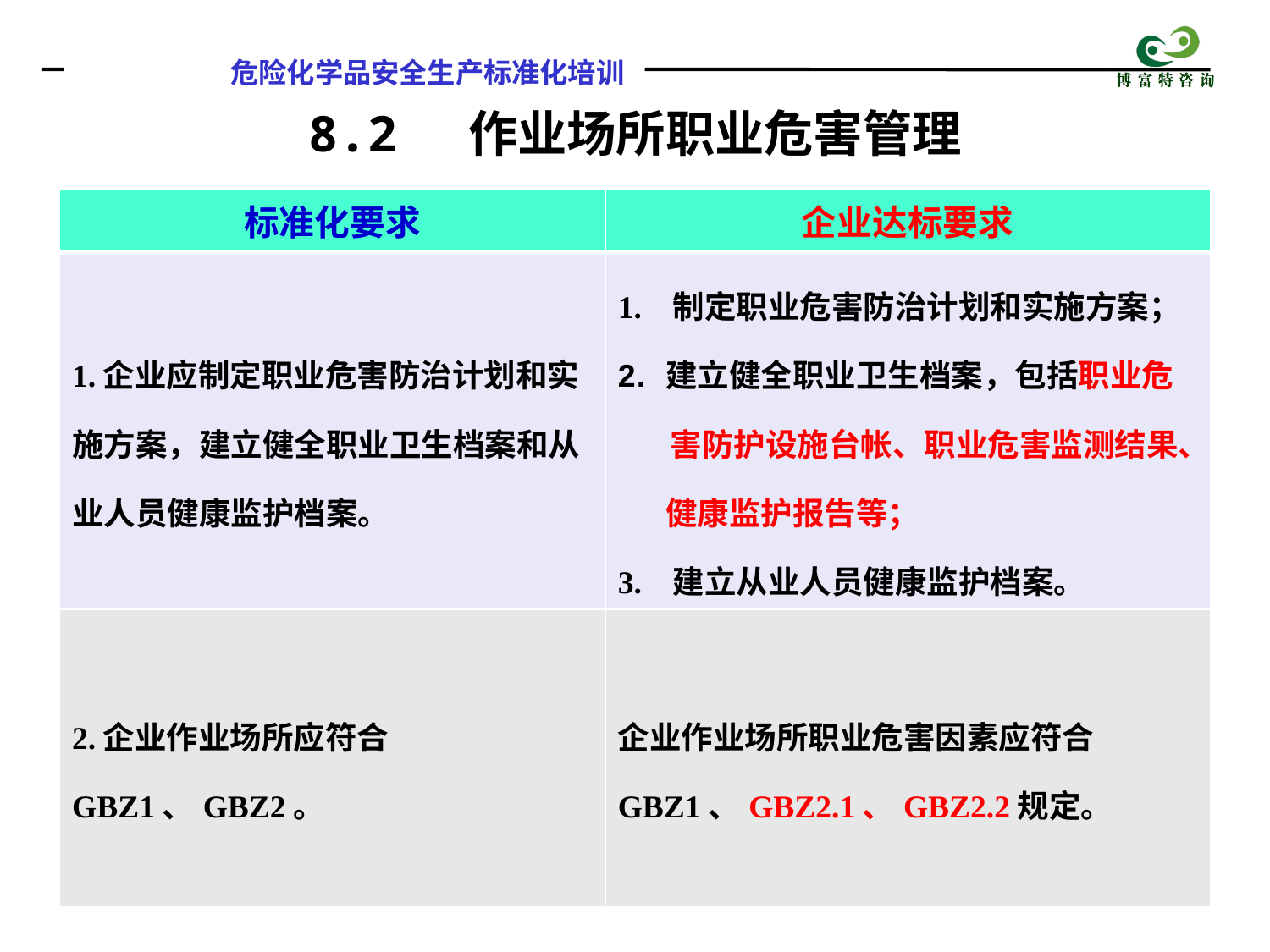

8.2  作业场所职业危害管理
| 标准化要求 | 企业达标要求 |
| --- | --- |
| 1.企业应制定职业危害防治计划和实施方案，建立健全职业卫生档案和从业人员健康监护档案。 | 1. 制定职业危害防治计划和实施方案； 建立健全职业卫生档案，包括职业危 害防护设施台帐、职业危害监测结果、健康监护报告等； 3. 建立从业人员健康监护档案。 |
| 2.企业作业场所应符合GBZ1、GBZ2。 | 企业作业场所职业危害因素应符合GBZ1、GBZ2.1、GBZ2.2规定。 |